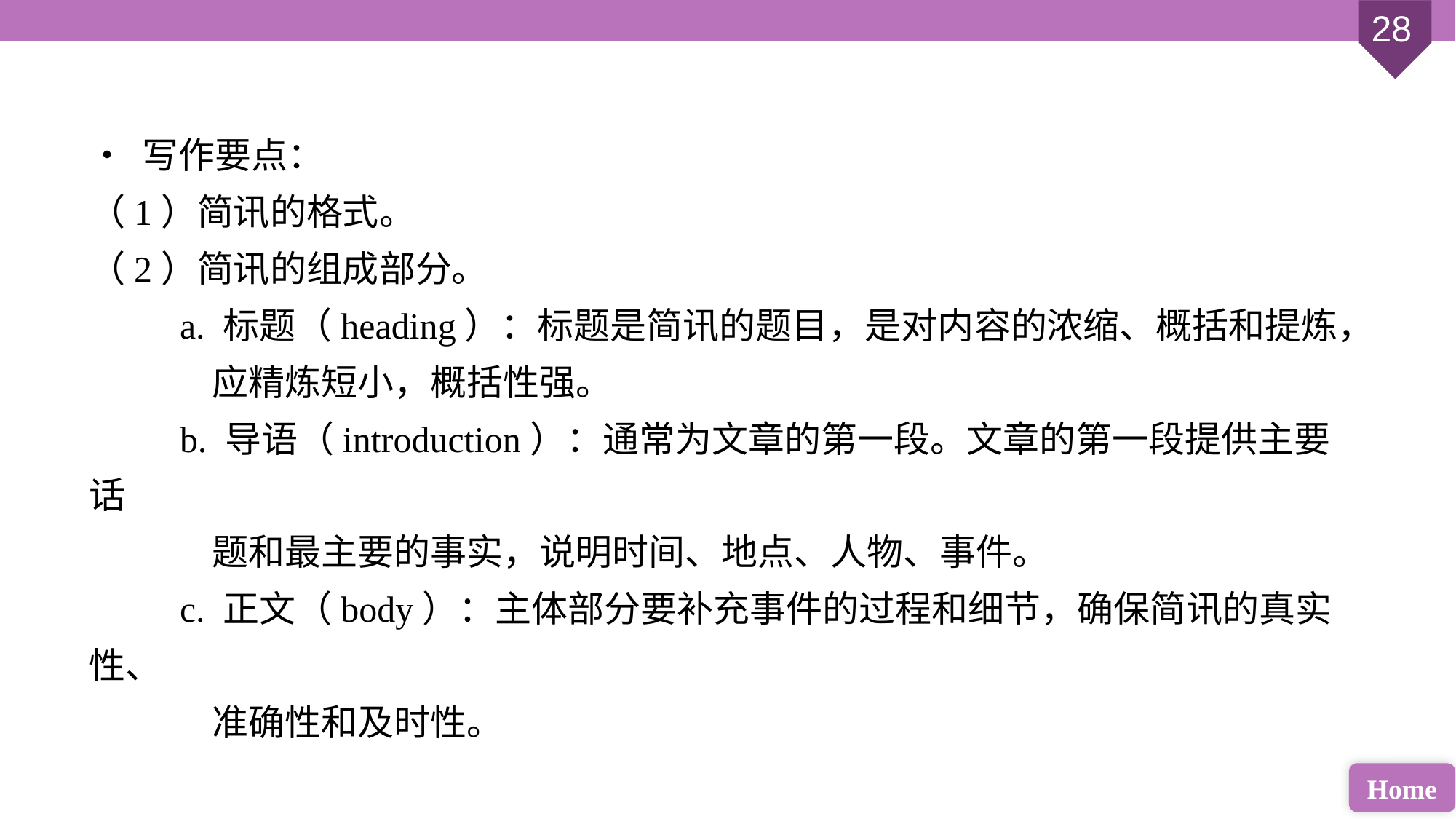

• 写作要点：
（1）简讯的格式。
（2）简讯的组成部分。
          a. 标题（heading）：标题是简讯的题目，是对内容的浓缩、概括和提炼，
              应精炼短小，概括性强。
          b. 导语（introduction）：通常为文章的第一段。文章的第一段提供主要话
              题和最主要的事实，说明时间、地点、人物、事件。
          c. 正文（body）：主体部分要补充事件的过程和细节，确保简讯的真实性、
              准确性和及时性。